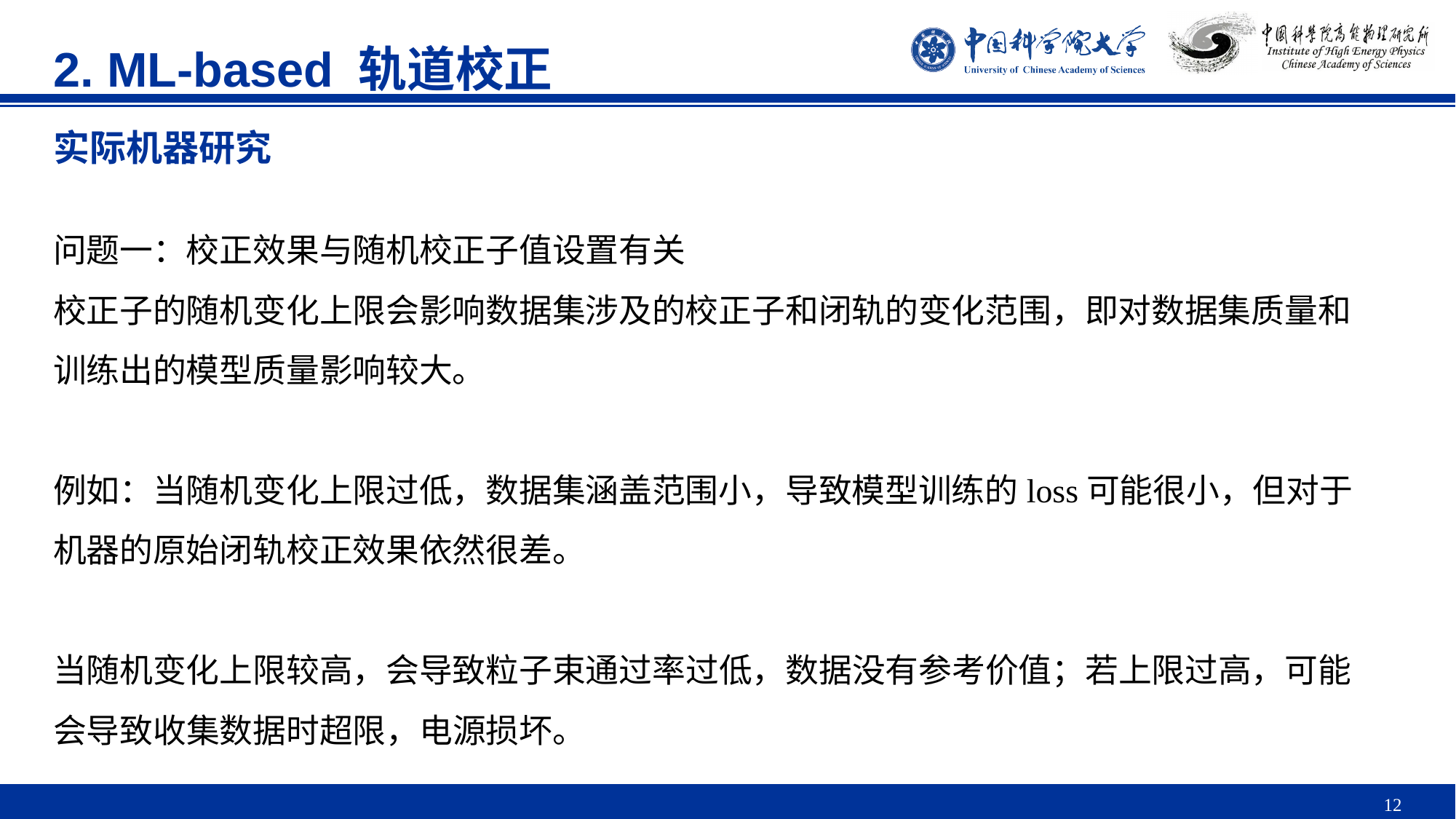

2. ML-based 轨道校正
实际机器研究
问题一：校正效果与随机校正子值设置有关
校正子的随机变化上限会影响数据集涉及的校正子和闭轨的变化范围，即对数据集质量和训练出的模型质量影响较大。

例如：当随机变化上限过低，数据集涵盖范围小，导致模型训练的loss可能很小，但对于机器的原始闭轨校正效果依然很差。

当随机变化上限较高，会导致粒子束通过率过低，数据没有参考价值；若上限过高，可能会导致收集数据时超限，电源损坏。

12